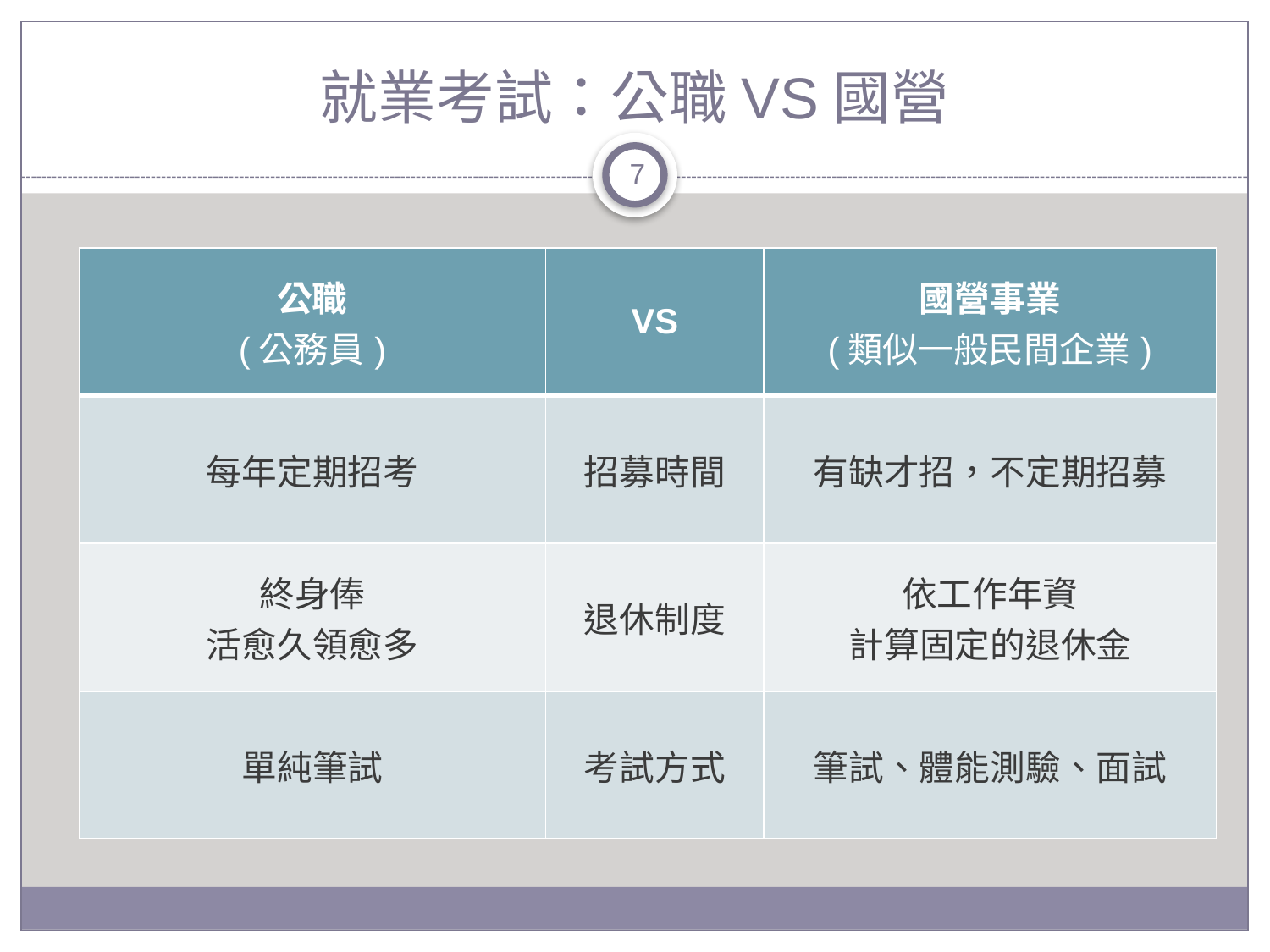

# 就業考試：公職VS國營
7
| 公職 (公務員) | VS | 國營事業 (類似一般民間企業) |
| --- | --- | --- |
| 每年定期招考 | 招募時間 | 有缺才招，不定期招募 |
| 終身俸 活愈久領愈多 | 退休制度 | 依工作年資 計算固定的退休金 |
| 單純筆試 | 考試方式 | 筆試、體能測驗、面試 |